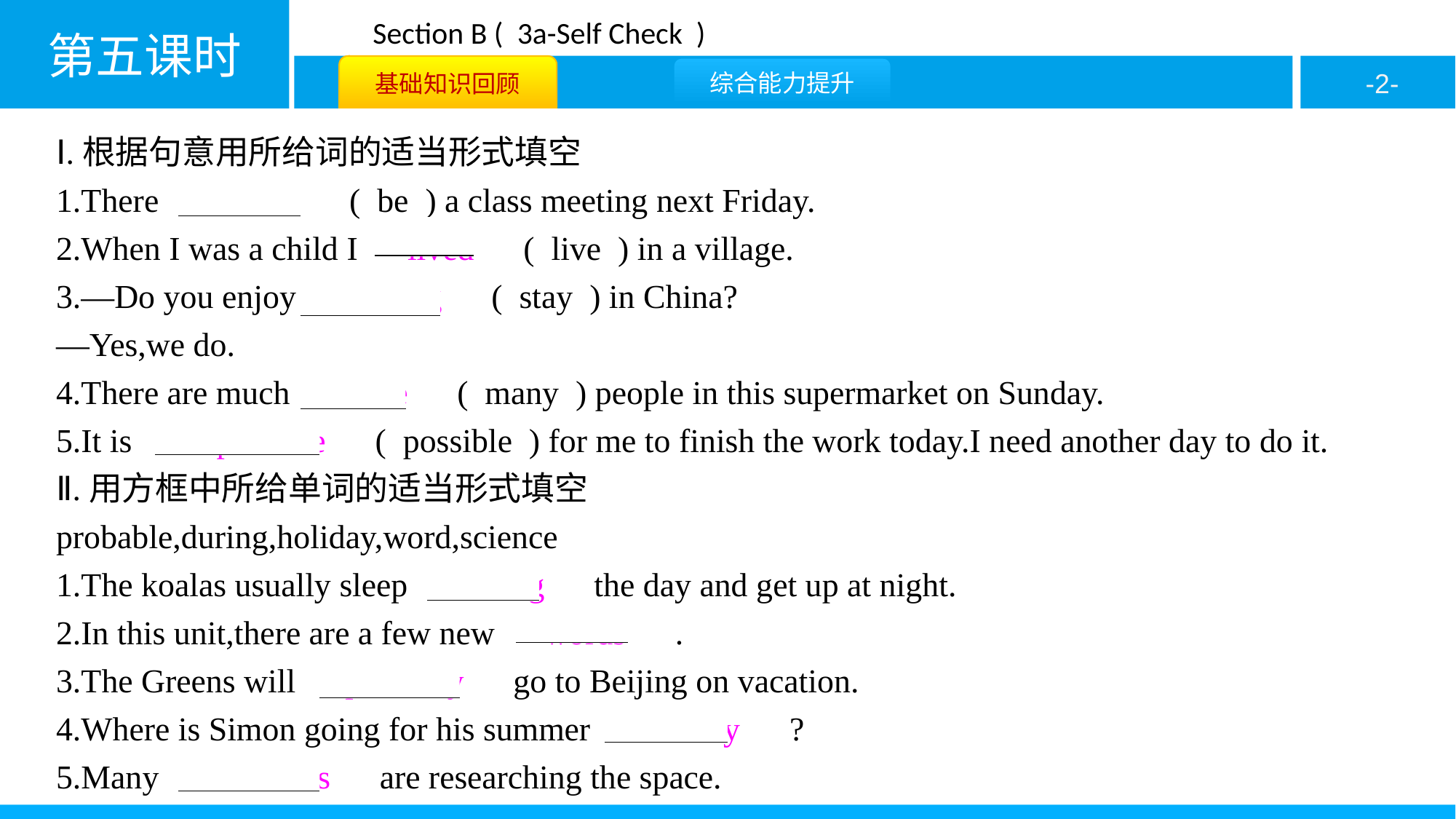

Ⅰ.根据句意用所给词的适当形式填空
1.There　will be　(  be  ) a class meeting next Friday.
2.When I was a child I　lived　(  live  ) in a village.
3.—Do you enjoy　staying　(  stay  ) in China?
—Yes,we do.
4.There are much　more　(  many  ) people in this supermarket on Sunday.
5.It is　impossible　(  possible  ) for me to finish the work today.I need another day to do it.
Ⅱ.用方框中所给单词的适当形式填空
probable,during,holiday,word,science
1.The koalas usually sleep　during　the day and get up at night.
2.In this unit,there are a few new　words　.
3.The Greens will　probably　go to Beijing on vacation.
4.Where is Simon going for his summer　holiday　?
5.Many　scientists　are researching the space.